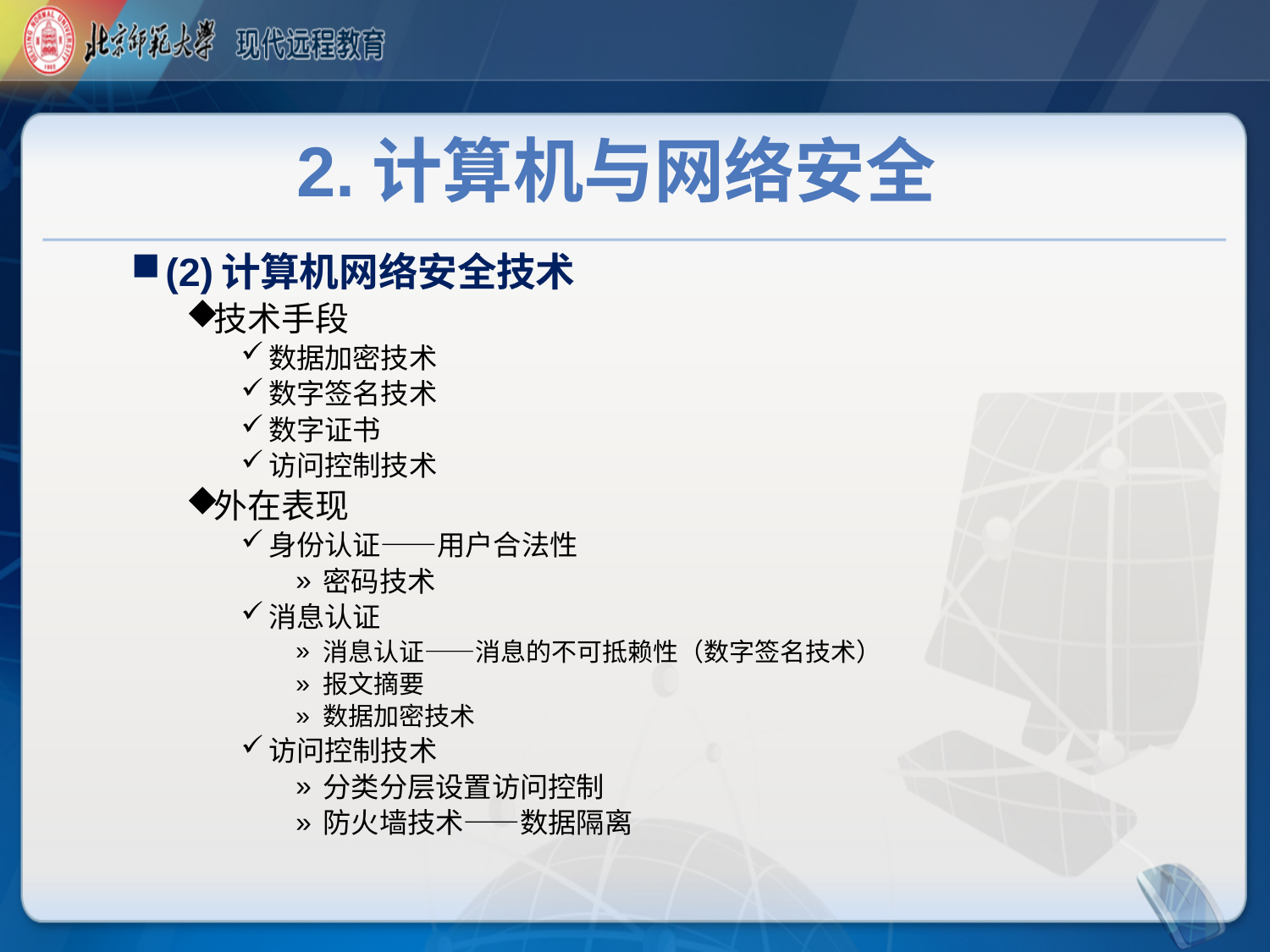

# 2.计算机与网络安全
(2)计算机网络安全技术
技术手段
数据加密技术
数字签名技术
数字证书
访问控制技术
外在表现
身份认证——用户合法性
密码技术
消息认证
消息认证——消息的不可抵赖性（数字签名技术）
报文摘要
数据加密技术
访问控制技术
分类分层设置访问控制
防火墙技术——数据隔离